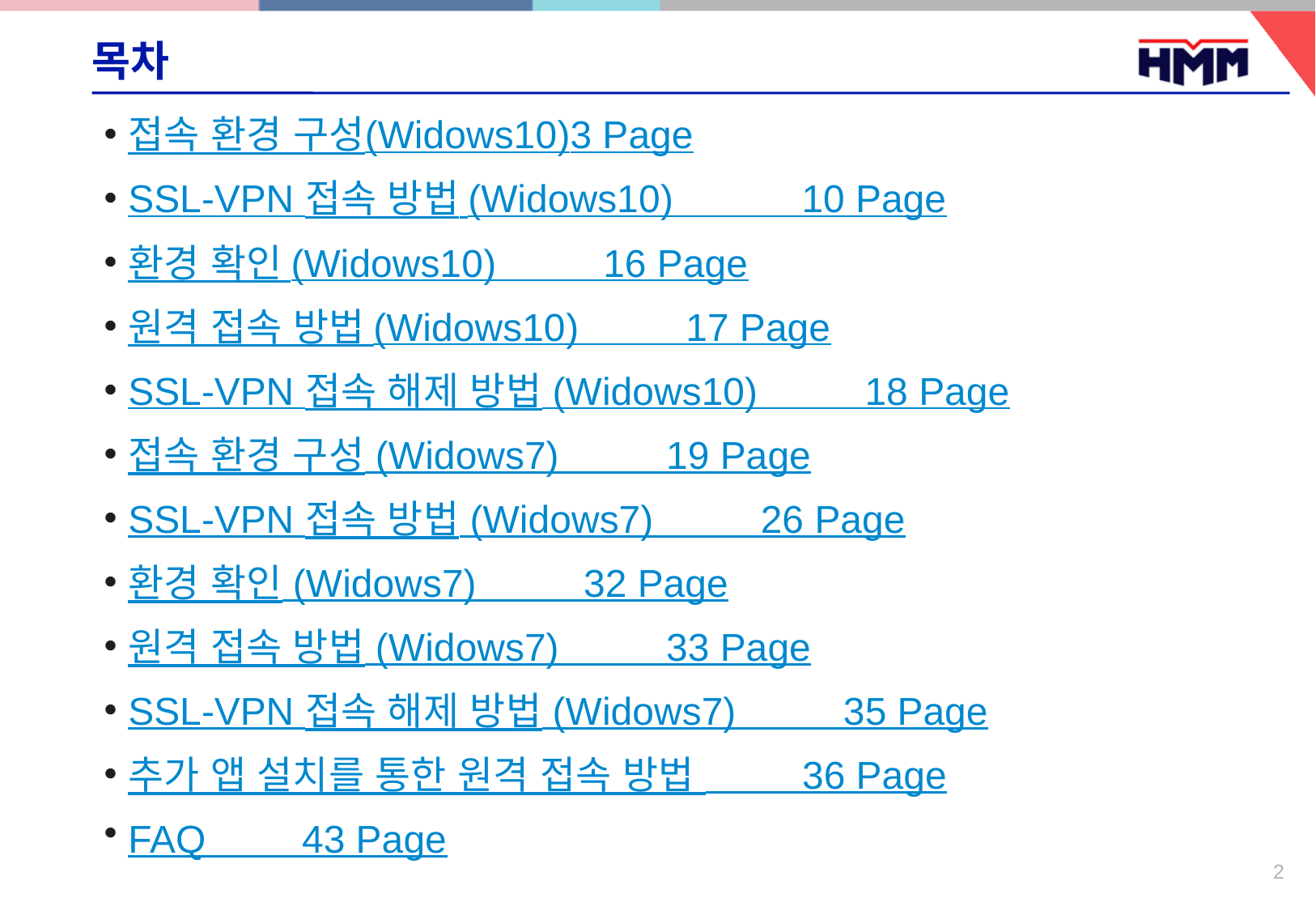

# 목차
접속 환경 구성(Widows10)					3 Page
SSL-VPN 접속 방법 (Widows10) 		  	         10 Page
환경 확인 (Widows10) 				         16 Page
원격 접속 방법 (Widows10) 			         17 Page
SSL-VPN 접속 해제 방법 (Widows10) 		         18 Page
접속 환경 구성 (Widows7) 				         19 Page
SSL-VPN 접속 방법 (Widows7) 			         26 Page
환경 확인 (Widows7) 				         32 Page
원격 접속 방법 (Widows7)	 			         33 Page
SSL-VPN 접속 해제 방법 (Widows7) 		         35 Page
추가 앱 설치를 통한 원격 접속 방법 		         36 Page
FAQ							         43 Page
2